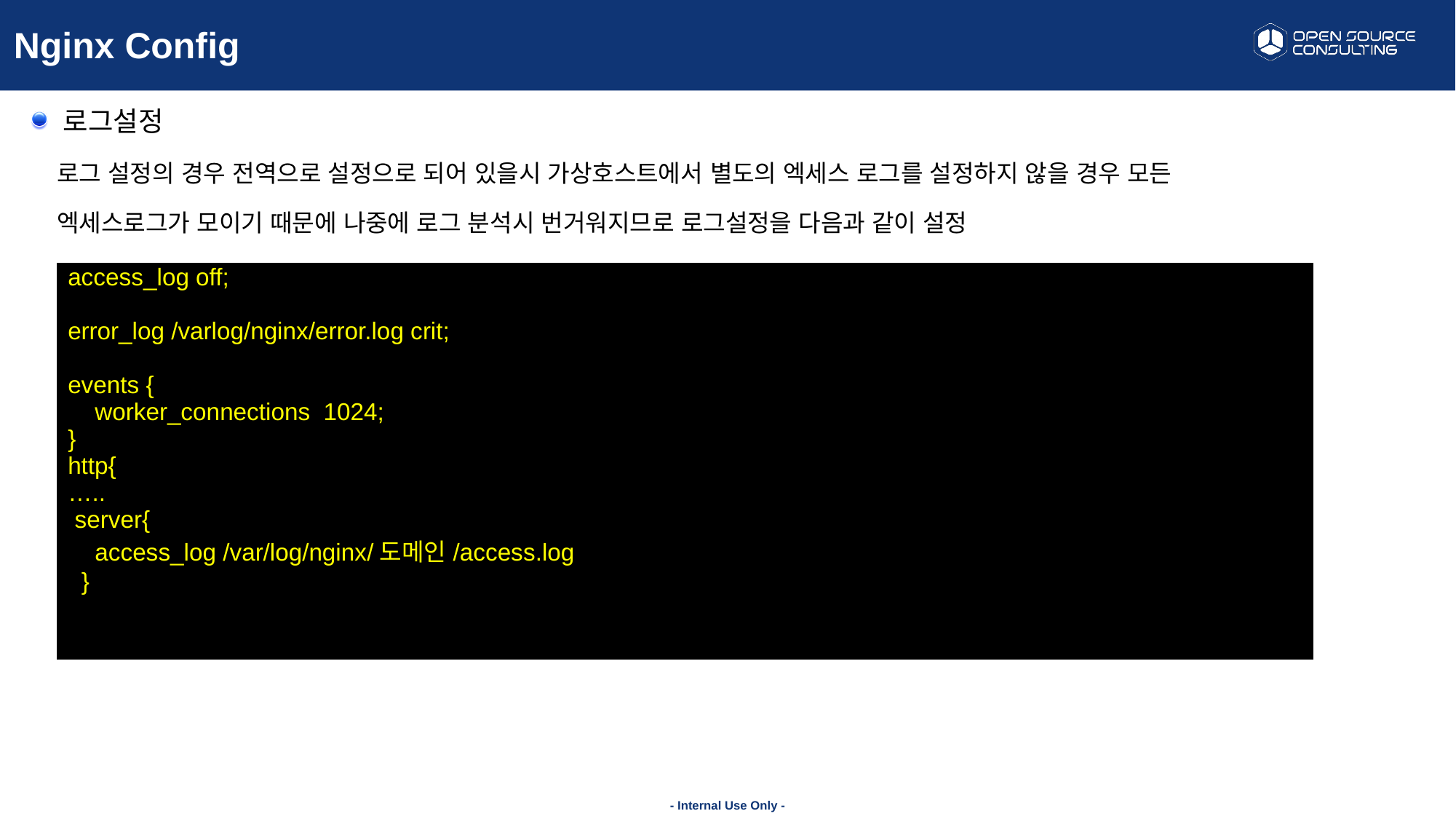

Nginx Config
로그설정
   로그 설정의 경우 전역으로 설정으로 되어 있을시 가상호스트에서 별도의 엑세스 로그를 설정하지 않을 경우 모든
   엑세스로그가 모이기 때문에 나중에 로그 분석시 번거워지므로 로그설정을 다음과 같이 설정
| access\_log off; error\_log /varlog/nginx/error.log crit; events { worker\_connections 1024; } http{ ….. server{ access\_log /var/log/nginx/도메인/access.log } |
| --- |